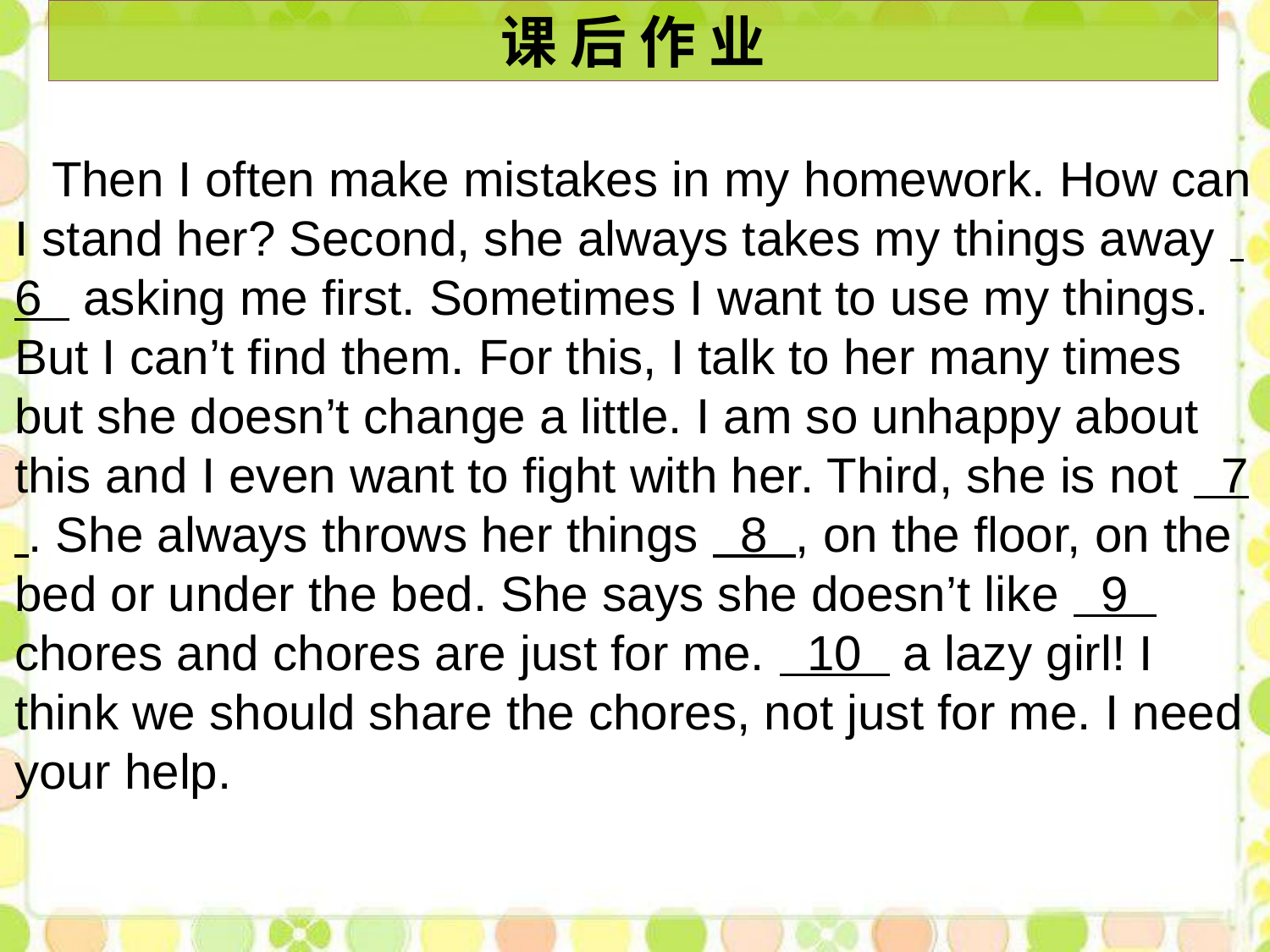

课 后 作 业
Then I often make mistakes in my homework. How can I stand her? Second, she always takes my things away   6   asking me first. Sometimes I want to use my things. But I can’t find them. For this, I talk to her many times but she doesn’t change a little. I am so unhappy about this and I even want to fight with her. Third, she is not   7  . She always throws her things   8  , on the floor, on the bed or under the bed. She says she doesn’t like   9   chores and chores are just for me.   10   a lazy girl! I think we should share the chores, not just for me. I need your help.